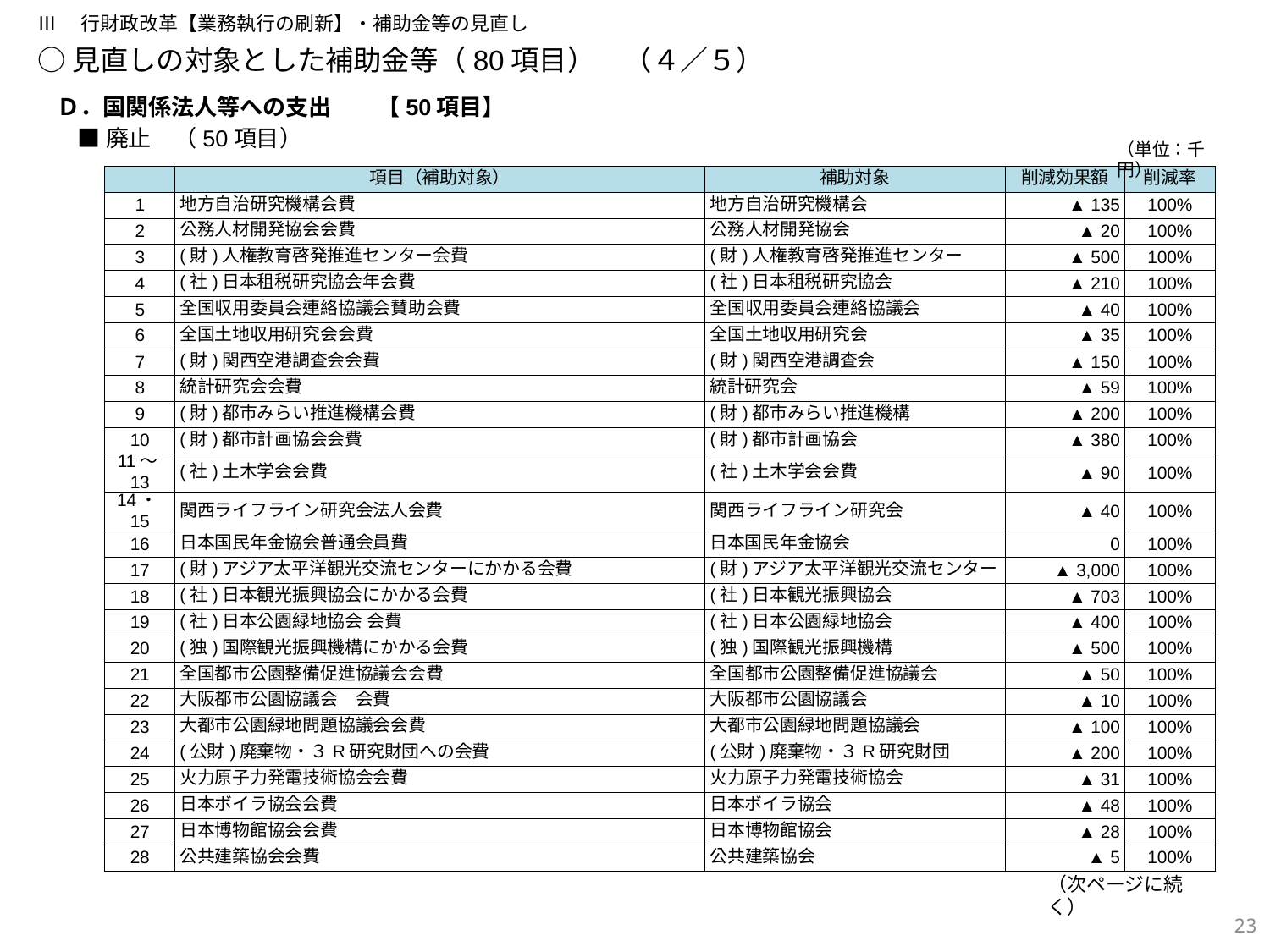

Ⅲ　行財政改革【業務執行の刷新】・補助金等の見直し
○見直しの対象とした補助金等（80項目）　（４／５）
Ｄ．国関係法人等への支出　　【50項目】
■廃止　（50項目）
（単位：千円）
|  | 項目（補助対象） | 補助対象 | 削減効果額 | 削減率 |
| --- | --- | --- | --- | --- |
| 1 | 地方自治研究機構会費 | 地方自治研究機構会 | ▲ 135 | 100% |
| 2 | 公務人材開発協会会費 | 公務人材開発協会 | ▲ 20 | 100% |
| 3 | (財)人権教育啓発推進センター会費 | (財)人権教育啓発推進センター | ▲ 500 | 100% |
| 4 | (社)日本租税研究協会年会費 | (社)日本租税研究協会 | ▲ 210 | 100% |
| 5 | 全国収用委員会連絡協議会賛助会費 | 全国収用委員会連絡協議会 | ▲ 40 | 100% |
| 6 | 全国土地収用研究会会費 | 全国土地収用研究会 | ▲ 35 | 100% |
| 7 | (財)関西空港調査会会費 | (財)関西空港調査会 | ▲ 150 | 100% |
| 8 | 統計研究会会費 | 統計研究会 | ▲ 59 | 100% |
| 9 | (財)都市みらい推進機構会費 | (財)都市みらい推進機構 | ▲ 200 | 100% |
| 10 | (財)都市計画協会会費 | (財)都市計画協会 | ▲ 380 | 100% |
| 11～13 | (社)土木学会会費 | (社)土木学会会費 | ▲ 90 | 100% |
| 14・15 | 関西ライフライン研究会法人会費 | 関西ライフライン研究会 | ▲ 40 | 100% |
| 16 | 日本国民年金協会普通会員費 | 日本国民年金協会 | 0 | 100% |
| 17 | (財)アジア太平洋観光交流センターにかかる会費 | (財)アジア太平洋観光交流センター | ▲ 3,000 | 100% |
| 18 | (社)日本観光振興協会にかかる会費 | (社)日本観光振興協会 | ▲ 703 | 100% |
| 19 | (社)日本公園緑地協会 会費 | (社)日本公園緑地協会 | ▲ 400 | 100% |
| 20 | (独)国際観光振興機構にかかる会費 | (独)国際観光振興機構 | ▲ 500 | 100% |
| 21 | 全国都市公園整備促進協議会会費 | 全国都市公園整備促進協議会 | ▲ 50 | 100% |
| 22 | 大阪都市公園協議会　会費 | 大阪都市公園協議会 | ▲ 10 | 100% |
| 23 | 大都市公園緑地問題協議会会費 | 大都市公園緑地問題協議会 | ▲ 100 | 100% |
| 24 | (公財)廃棄物・３R研究財団への会費 | (公財)廃棄物・３R研究財団 | ▲ 200 | 100% |
| 25 | 火力原子力発電技術協会会費 | 火力原子力発電技術協会 | ▲ 31 | 100% |
| 26 | 日本ボイラ協会会費 | 日本ボイラ協会 | ▲ 48 | 100% |
| 27 | 日本博物館協会会費 | 日本博物館協会 | ▲ 28 | 100% |
| 28 | 公共建築協会会費 | 公共建築協会 | ▲ 5 | 100% |
（次ページに続く）
23